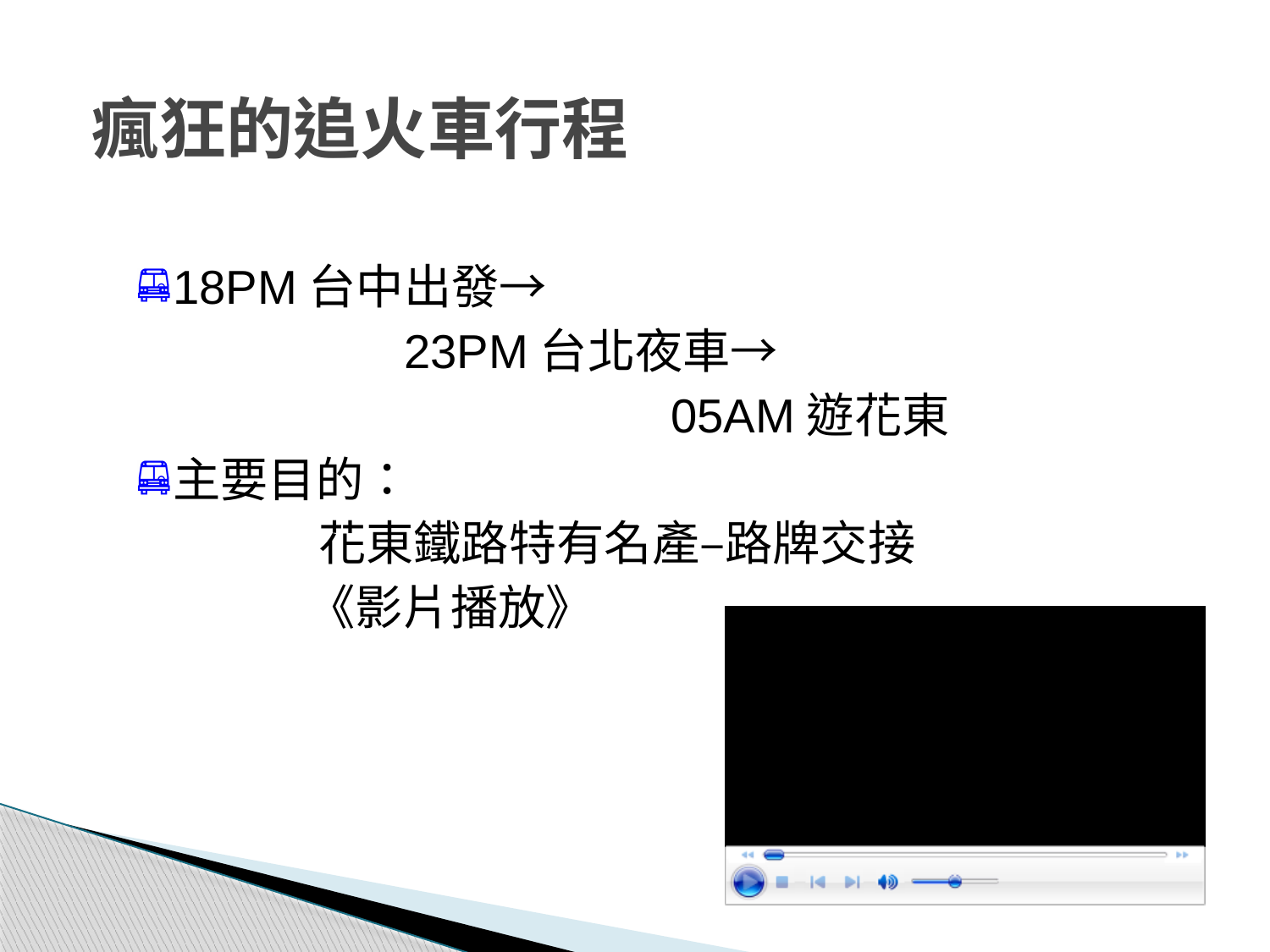

瘋狂的追火車行程

18PM台中出發→
                    23PM台北夜車→
                                        05AM遊花東
主要目的：
                花東鐵路特有名產–路牌交接
               《影片播放》